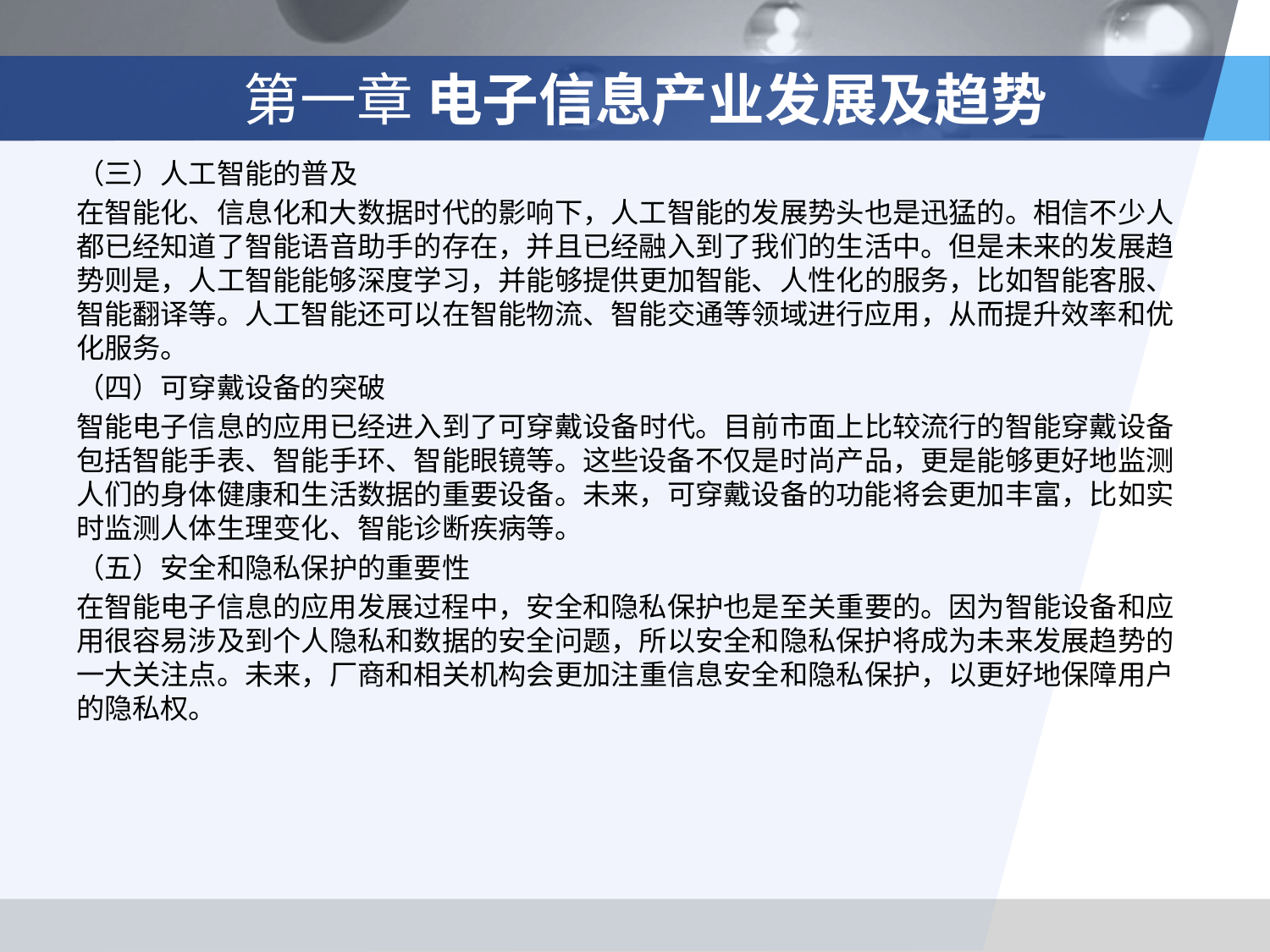

# 第一章 电子信息产业发展及趋势
（三）人工智能的普及
在智能化、信息化和大数据时代的影响下，人工智能的发展势头也是迅猛的。相信不少人都已经知道了智能语音助手的存在，并且已经融入到了我们的生活中。但是未来的发展趋势则是，人工智能能够深度学习，并能够提供更加智能、人性化的服务，比如智能客服、智能翻译等。人工智能还可以在智能物流、智能交通等领域进行应用，从而提升效率和优化服务。
（四）可穿戴设备的突破
智能电子信息的应用已经进入到了可穿戴设备时代。目前市面上比较流行的智能穿戴设备包括智能手表、智能手环、智能眼镜等。这些设备不仅是时尚产品，更是能够更好地监测人们的身体健康和生活数据的重要设备。未来，可穿戴设备的功能将会更加丰富，比如实时监测人体生理变化、智能诊断疾病等。
（五）安全和隐私保护的重要性
在智能电子信息的应用发展过程中，安全和隐私保护也是至关重要的。因为智能设备和应用很容易涉及到个人隐私和数据的安全问题，所以安全和隐私保护将成为未来发展趋势的一大关注点。未来，厂商和相关机构会更加注重信息安全和隐私保护，以更好地保障用户的隐私权。